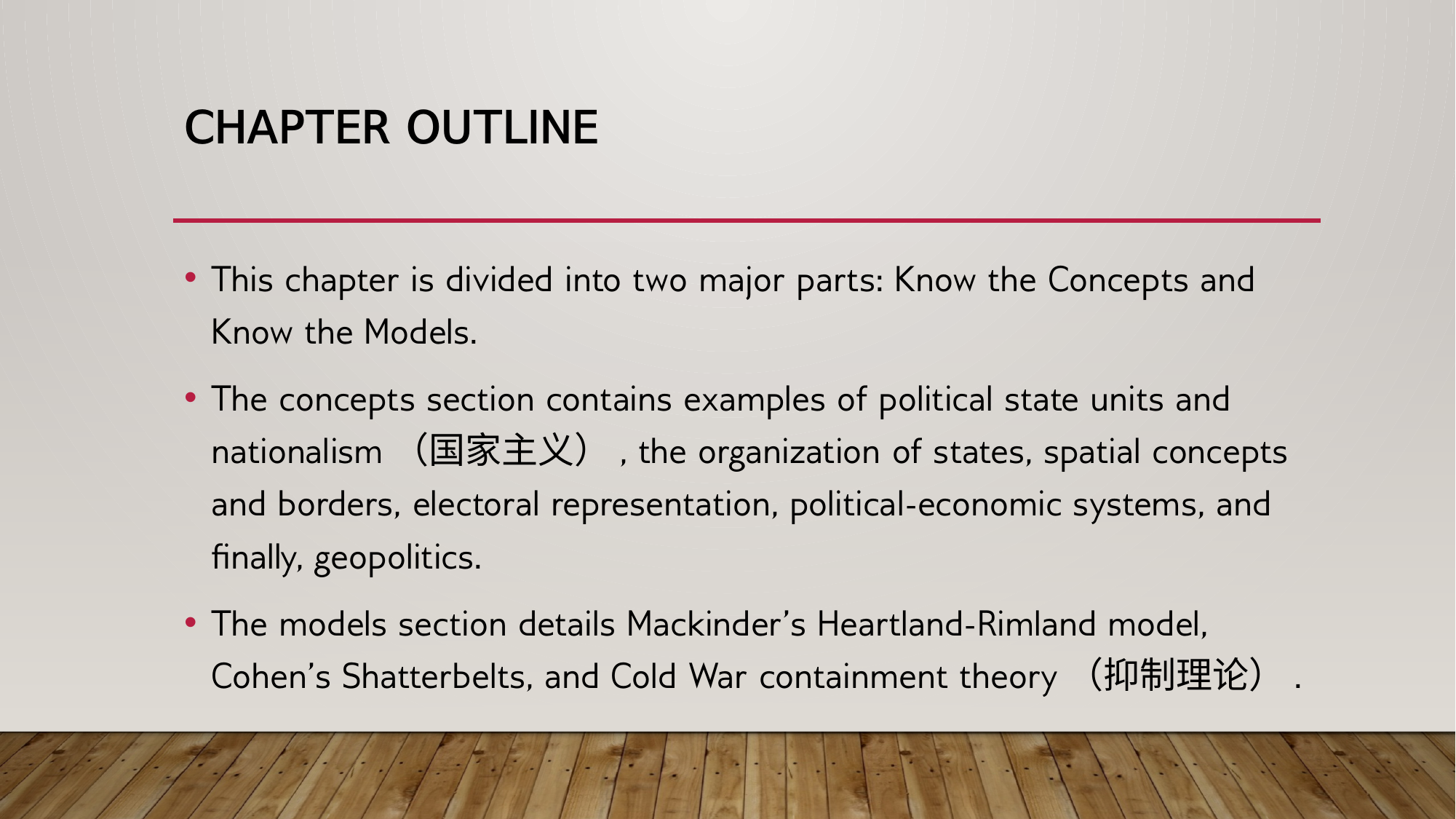

# CHAPTER OUTLINE
This chapter is divided into two major parts: Know the Concepts and Know the Models.
The concepts section contains examples of political state units and nationalism（国家主义）, the organization of states, spatial concepts and borders, electoral representation, political-economic systems, and finally, geopolitics.
The models section details Mackinder’s Heartland-Rimland model, Cohen’s Shatterbelts, and Cold War containment theory（抑制理论）.